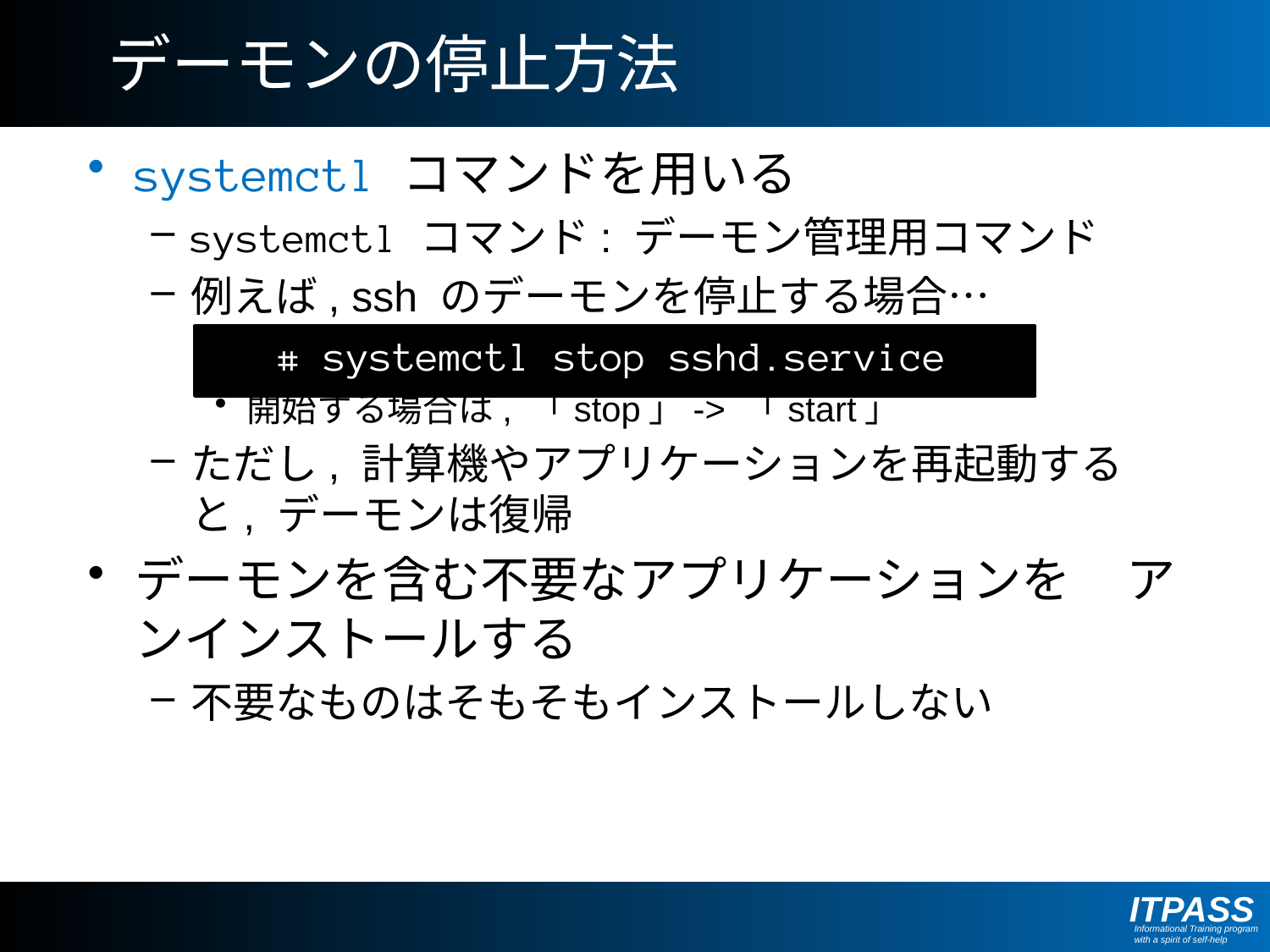

# デーモンの停止方法
systemctl コマンドを用いる
systemctl コマンド: デーモン管理用コマンド
例えば, ssh のデーモンを停止する場合…
	# systemctl stop sshd.service
開始する場合は, 「stop」-> 「start」
ただし, 計算機やアプリケーションを再起動すると, デーモンは復帰
デーモンを含む不要なアプリケーションを     アンインストールする
不要なものはそもそもインストールしない